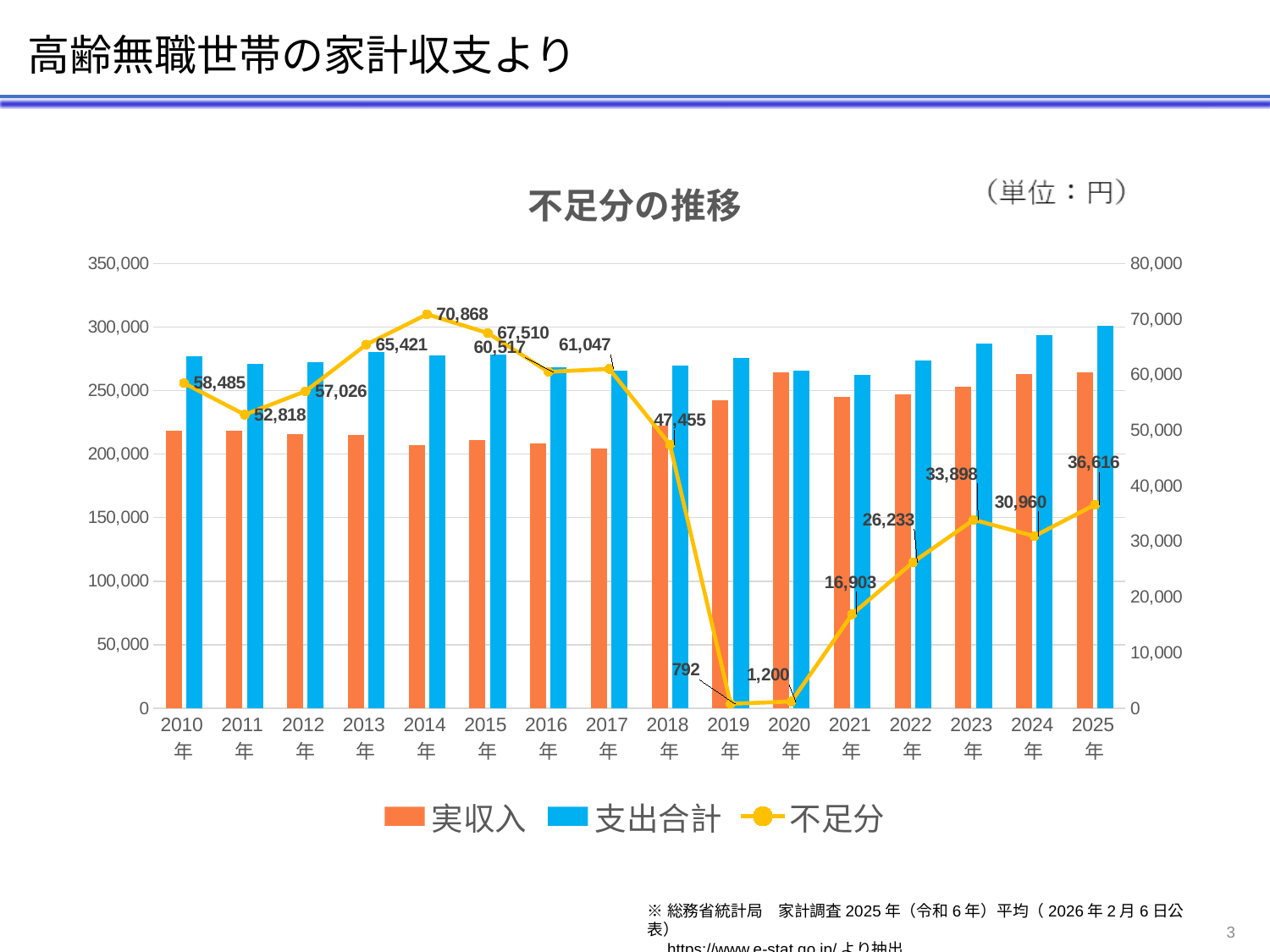

高齢無職世帯の家計収支より

### Chart: 不足分の推移

| Category | 実収入 | 支出合計 | 不足分 |
|---|---|---|---|
| 2010年 | 218388.0 | 276873.0 | 58485.0 |
| 2011年 | 218364.0 | 271182.0 | 52818.0 |
| 2012年 | 215555.0 | 272581.0 | 57026.0 |
| 2013年 | 214874.0 | 280295.0 | 65421.0 |
| 2014年 | 206992.0 | 277860.0 | 70868.0 |
| 2015年 | 211135.0 | 278645.0 | 67510.0 |
| 2016年 | 208111.0 | 268628.0 | 60517.0 |
| 2017年 | 204587.0 | 265634.0 | 61047.0 |
| 2018年 | 222335.0 | 269790.0 | 47455.0 |
| 2019年 | 242468.0 | 275448.0 | 792.0 |
| 2020年 | 264689.0 | 265889.0 | 1200.0 |
| 2021年 | 245316.0 | 262219.0 | 16903.0 |
| 2022年 | 247382.0 | 273615.0 | 26233.0 |
| 2023年 | 253344.0 | 287242.0 | 33898.0 |
| 2024年 | 262809.0 | 293769.0 | 30960.0 |
| 2025年 | 264213.0 | 300829.0 | 36616.0 |
※総務省統計局　家計調査2025年（令和6年）平均（2026年2月6日公表）
　https://www.e-stat.go.jp/より抽出
3